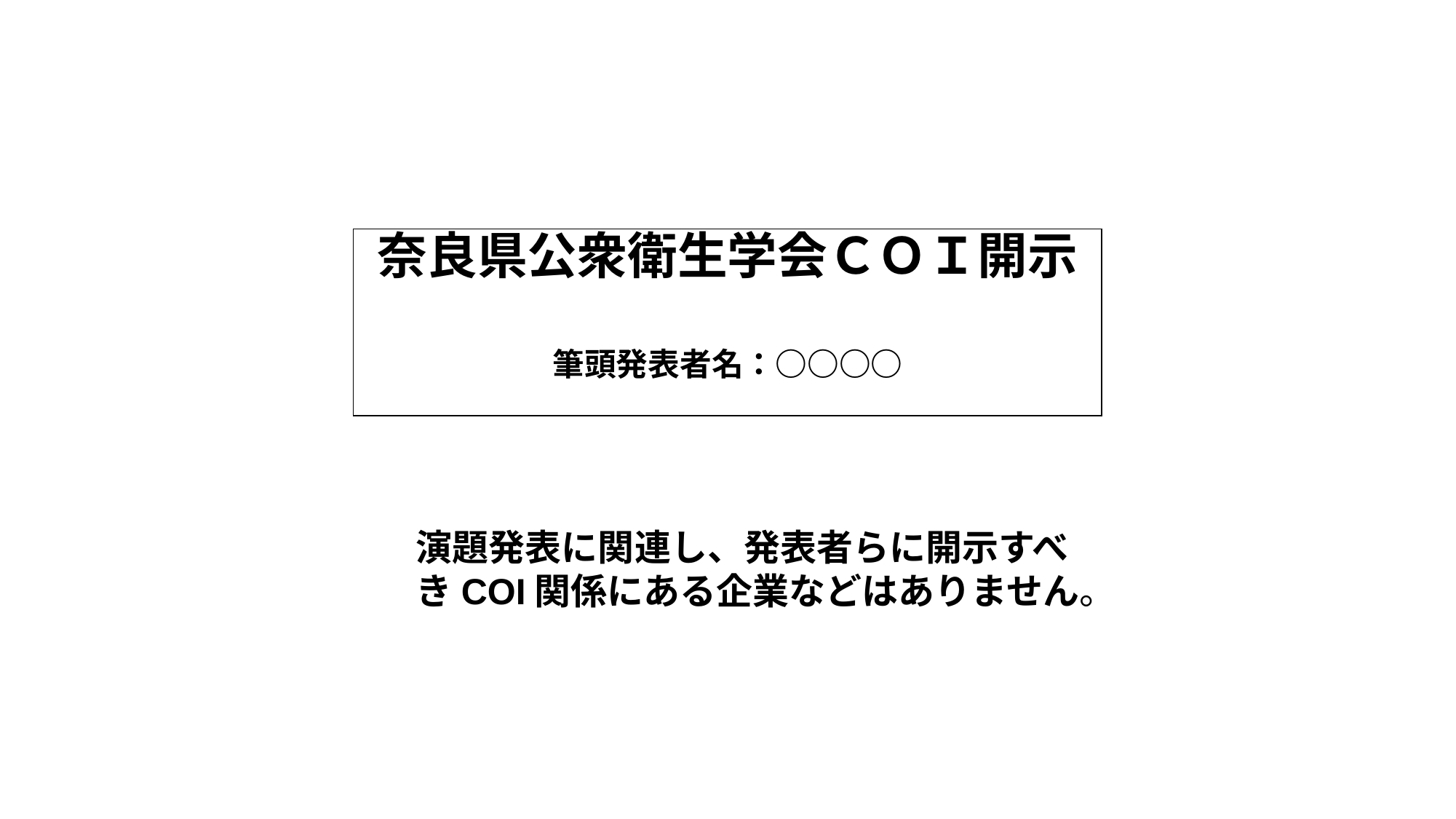

奈良県公衆衛生学会ＣＯＩ開示

筆頭発表者名：○○○○

演題発表に関連し、発表者らに開示すべきCOI関係にある企業などはありません。